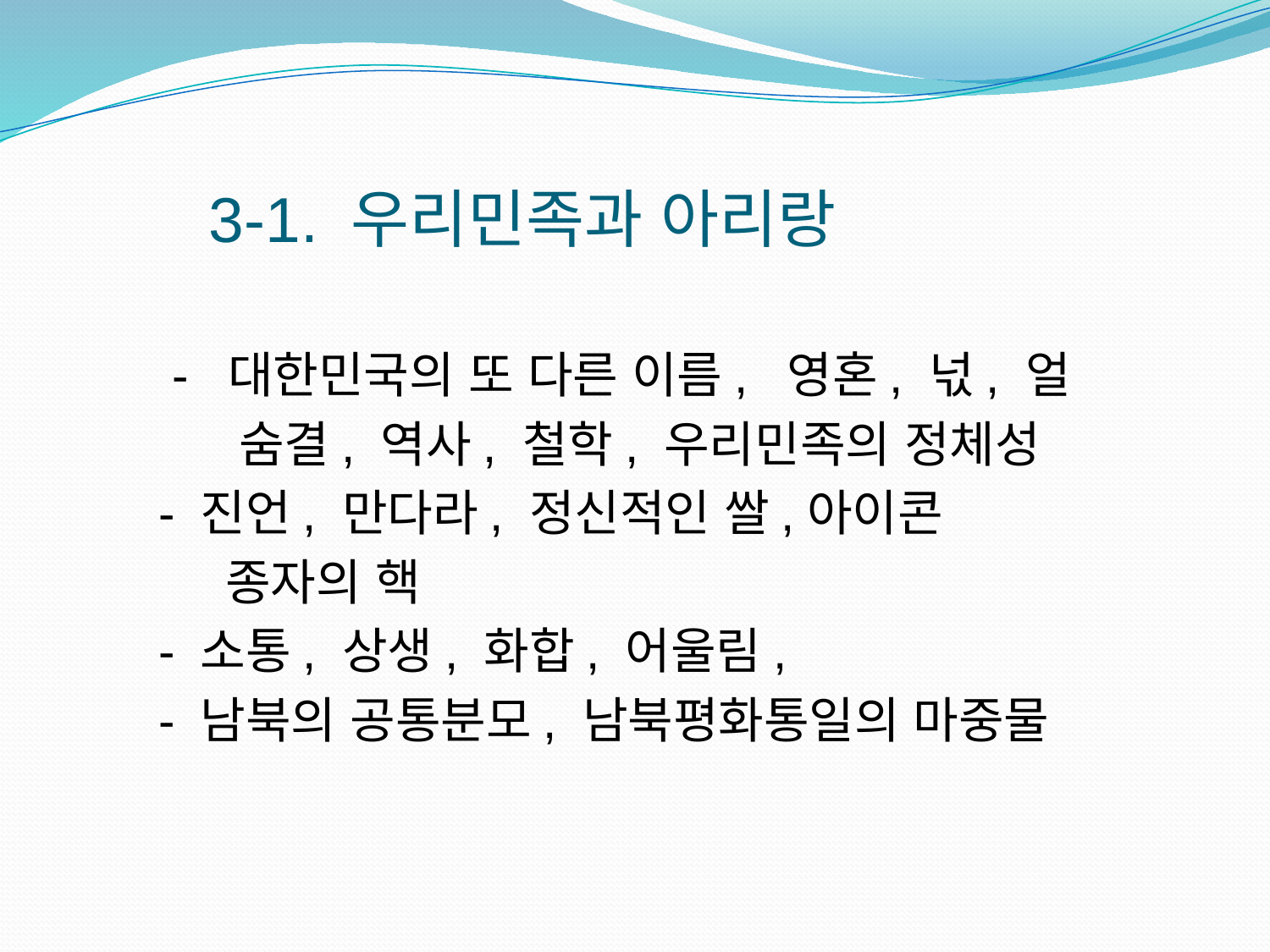

# 3-1. 우리민족과 아리랑

       -  대한민국의 또 다른 이름,  영혼, 넋, 얼
           숨결, 역사, 철학, 우리민족의 정체성
      - 진언, 만다라, 정신적인 쌀,아이콘
          종자의 핵
      - 소통, 상생, 화합, 어울림,
      - 남북의 공통분모, 남북평화통일의 마중물